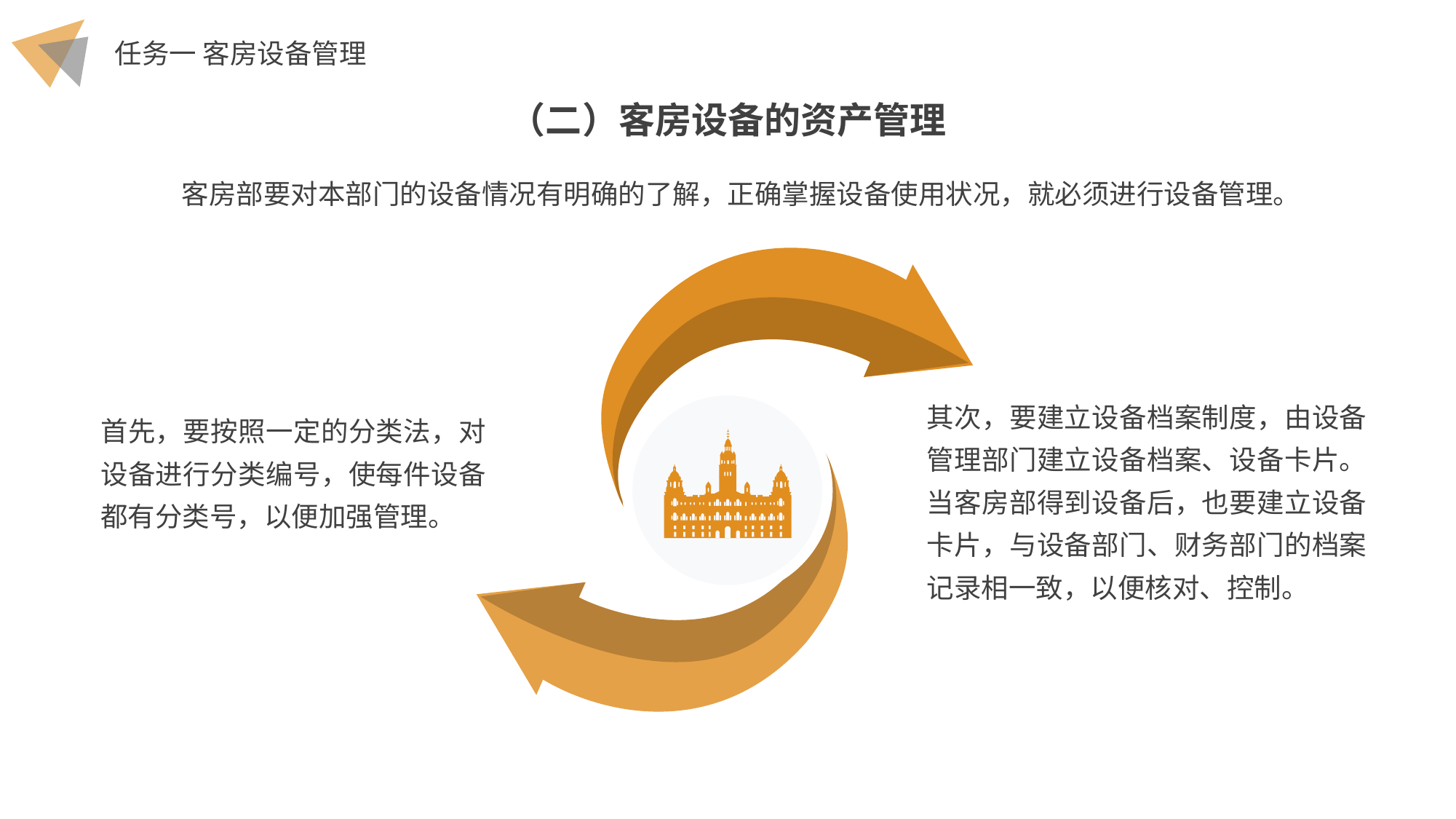

（二）客房设备的资产管理
客房部要对本部门的设备情况有明确的了解，正确掌握设备使用状况，就必须进行设备管理。

其次，要建立设备档案制度，由设备管理部门建立设备档案、设备卡片。当客房部得到设备后，也要建立设备卡片，与设备部门、财务部门的档案记录相一致，以便核对、控制。
首先，要按照一定的分类法，对设备进行分类编号，使每件设备都有分类号，以便加强管理。